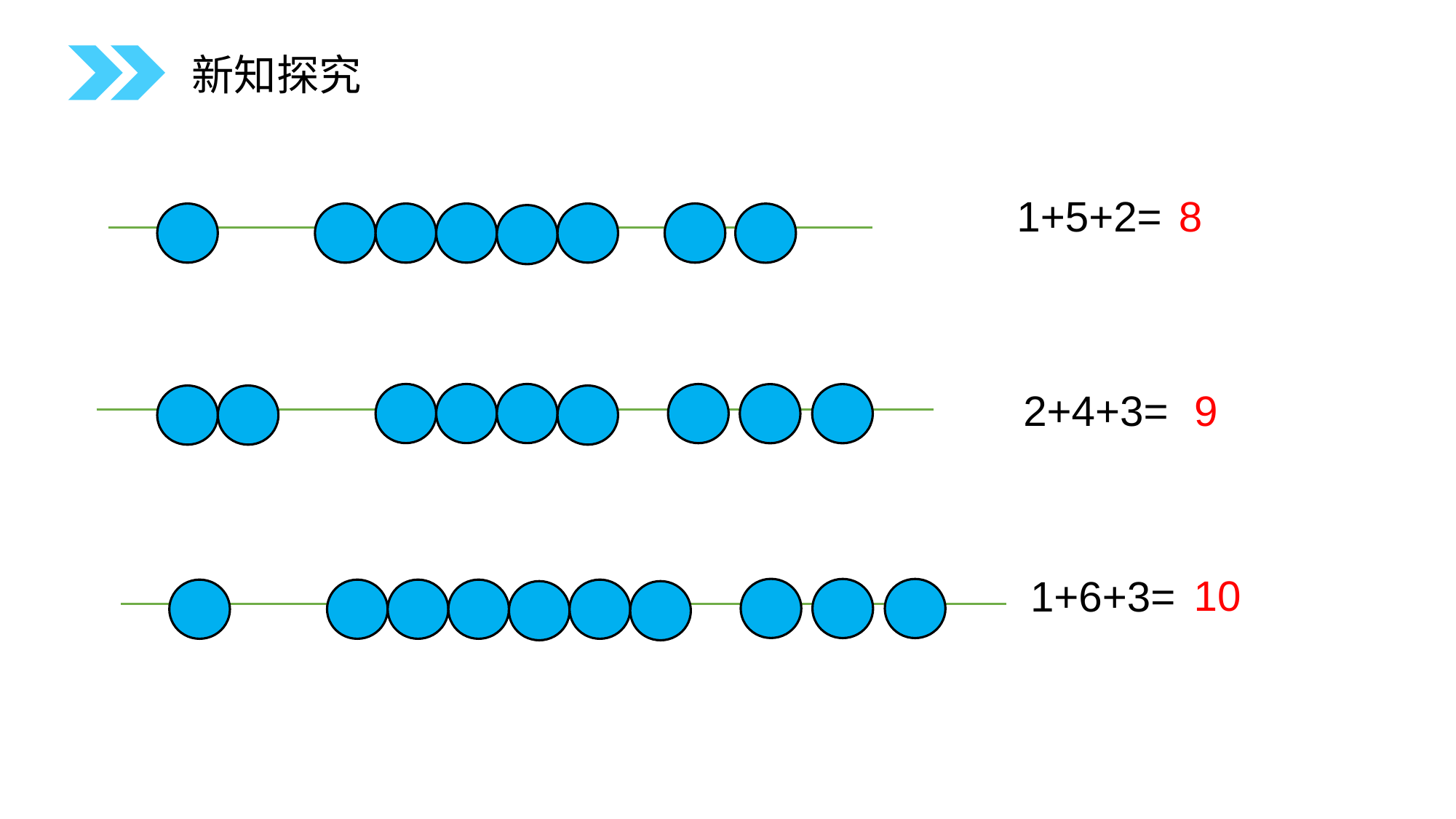

新知探究
1+5+2=
8

9
2+4+3=

10

1+6+3=